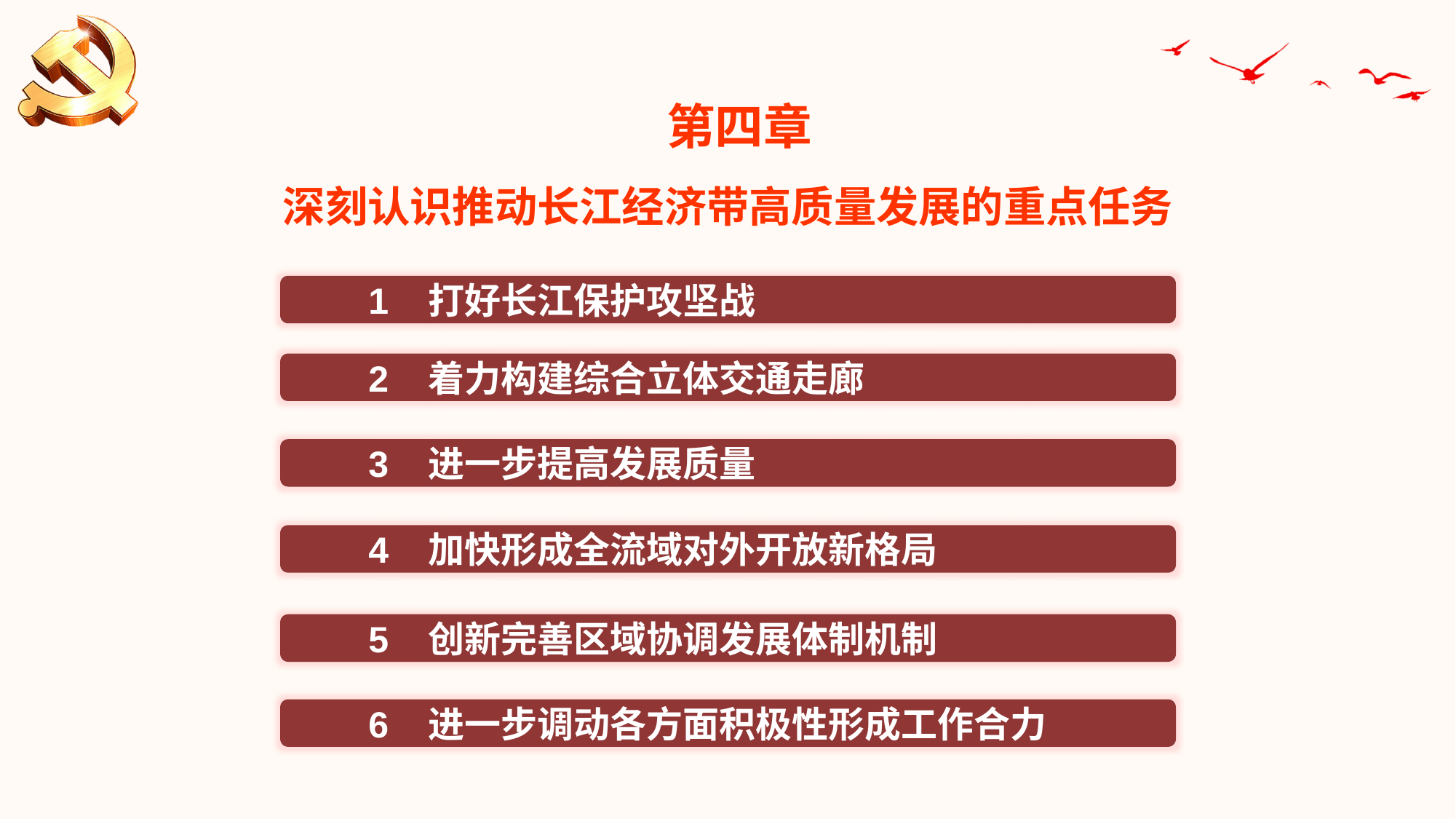

第四章
深刻认识推动长江经济带高质量发展的重点任务
1   打好长江保护攻坚战
2   着力构建综合立体交通走廊
3   进一步提高发展质量
4   加快形成全流域对外开放新格局
5   创新完善区域协调发展体制机制
6   进一步调动各方面积极性形成工作合力